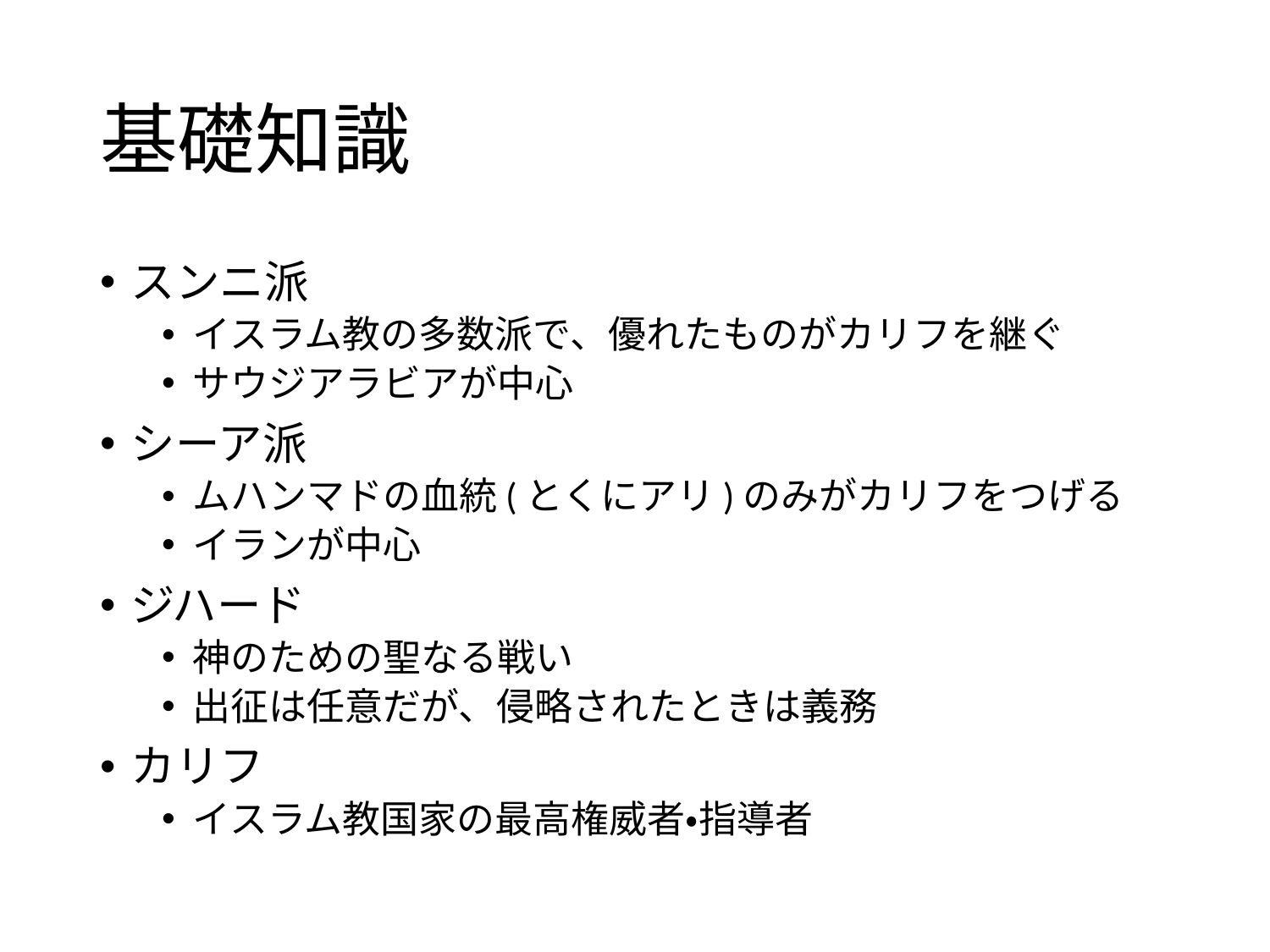

# 基礎知識
スンニ派
イスラム教の多数派で、優れたものがカリフを継ぐ
サウジアラビアが中心
シーア派
ムハンマドの血統(とくにアリ)のみがカリフをつげる
イランが中心
ジハード
神のための聖なる戦い
出征は任意だが、侵略されたときは義務
カリフ
イスラム教国家の最高権威者・指導者